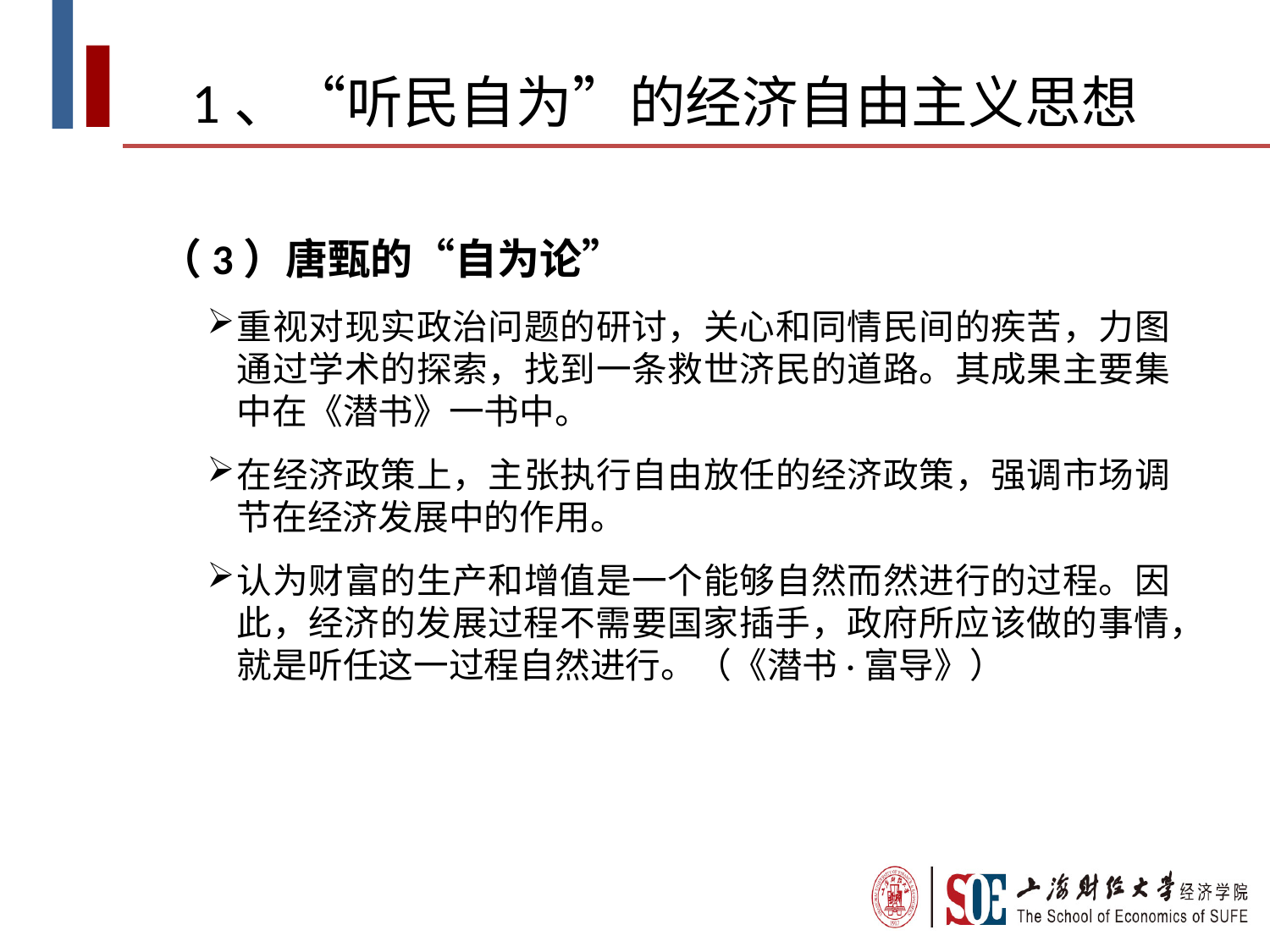

# 1、“听民自为”的经济自由主义思想
（3）唐甄的“自为论”
重视对现实政治问题的研讨，关心和同情民间的疾苦，力图通过学术的探索，找到一条救世济民的道路。其成果主要集中在《潜书》一书中。
在经济政策上，主张执行自由放任的经济政策，强调市场调节在经济发展中的作用。
认为财富的生产和增值是一个能够自然而然进行的过程。因此，经济的发展过程不需要国家插手，政府所应该做的事情，就是听任这一过程自然进行。（《潜书·富导》）